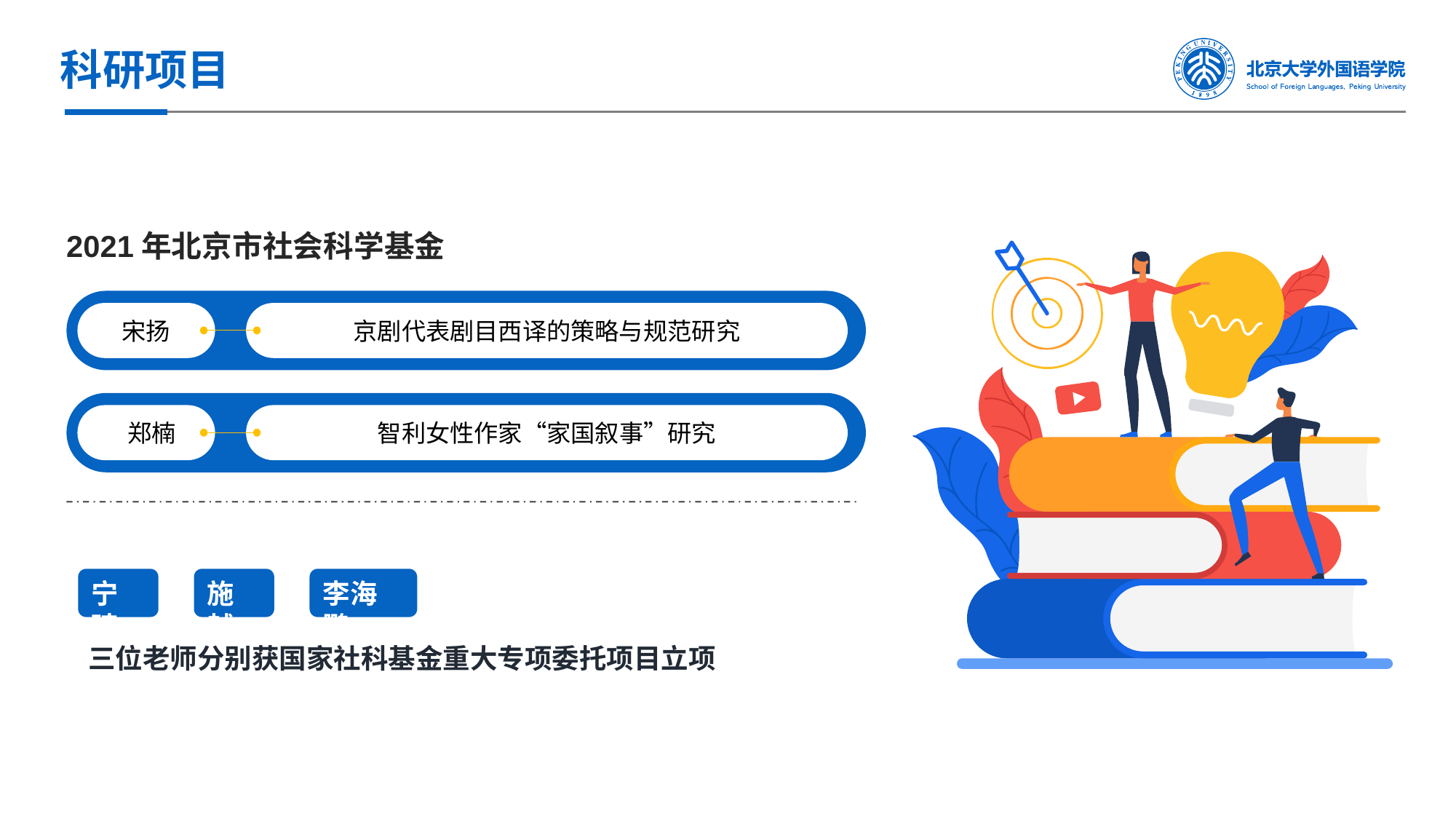

科研项目

2021年北京市社会科学基金

宋扬
京剧代表剧目西译的策略与规范研究

 郑楠
智利女性作家“家国叙事”研究

宁琦
施越
李海鹏
三位老师分别获国家社科基金重大专项委托项目立项